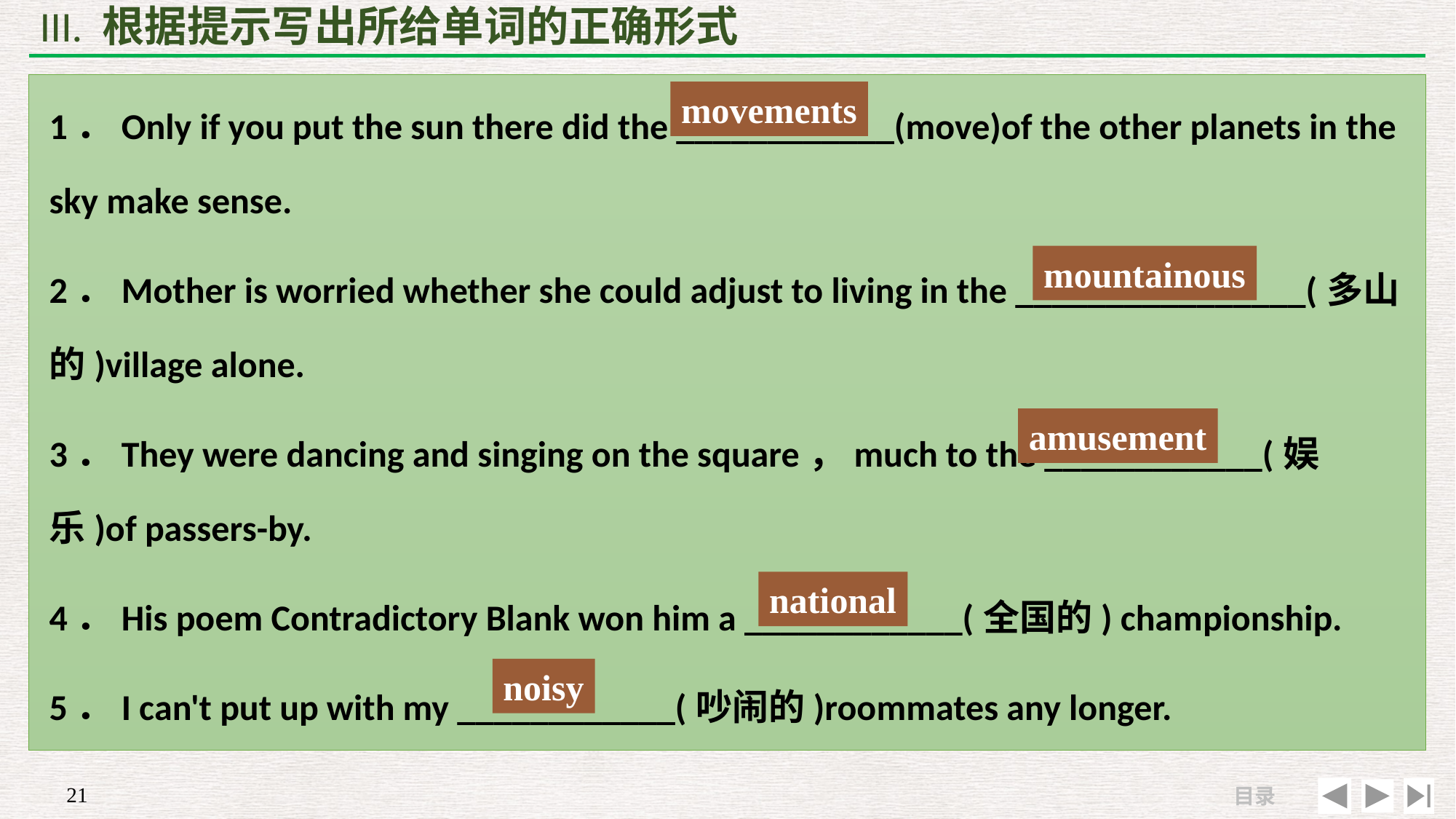

# III. 根据提示写出所给单词的正确形式
1．Only if you put the sun there did the ____________(move)of the other planets in the sky make sense.
2．Mother is worried whether she could adjust to living in the ________________(多山的)village alone.
3．They were dancing and singing on the square，much to the ____________(娱乐)of passers-by.
4．His poem Contradictory Blank won him a ____________(全国的) championship.
5．I can't put up with my ____________(吵闹的)roommates any longer.

movements
mountainous
amusement
national
noisy